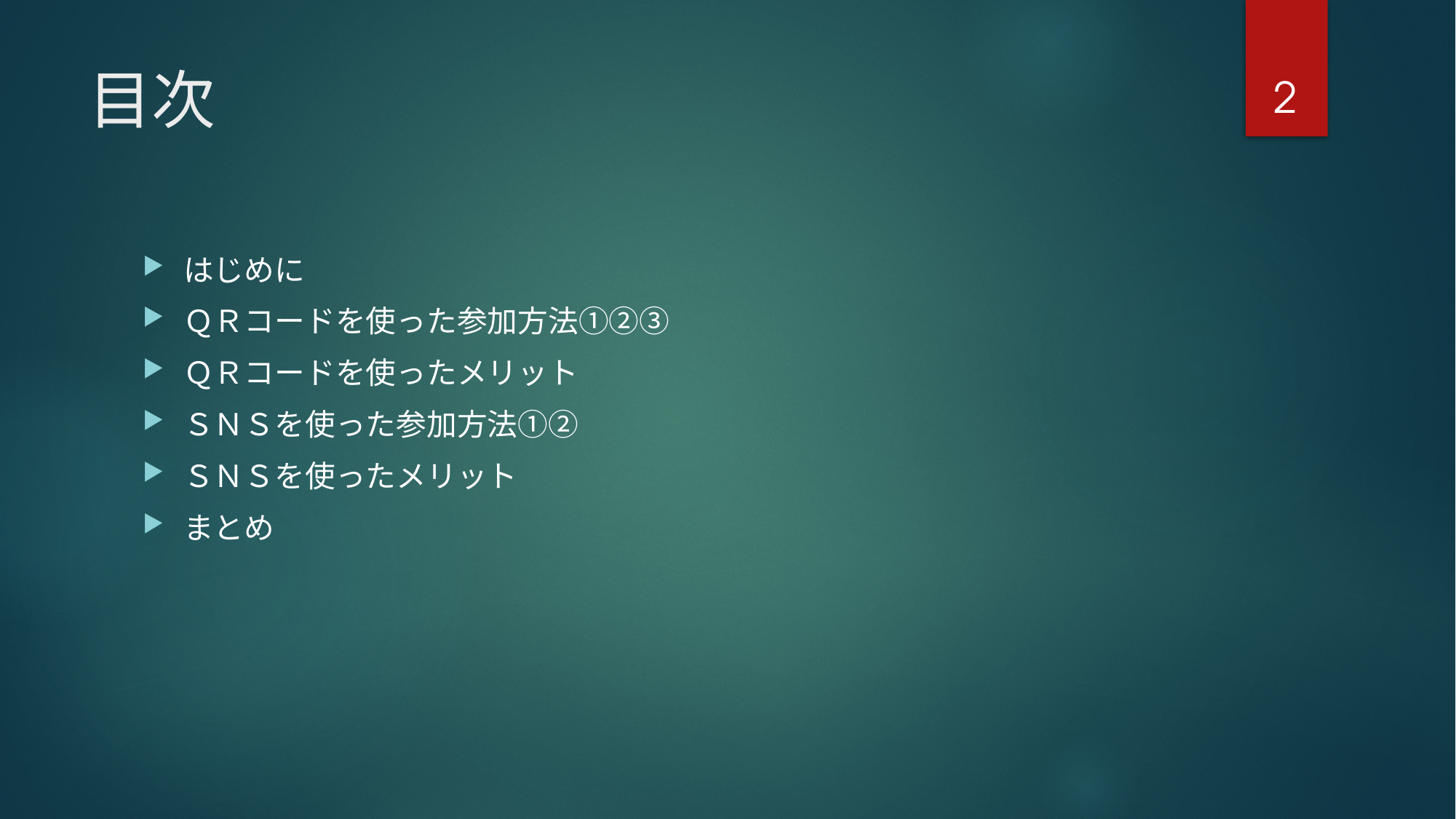

2
# 目次
はじめに
ＱＲコードを使った参加方法①②③
ＱＲコードを使ったメリット
ＳＮＳを使った参加方法①②
ＳＮＳを使ったメリット
まとめ